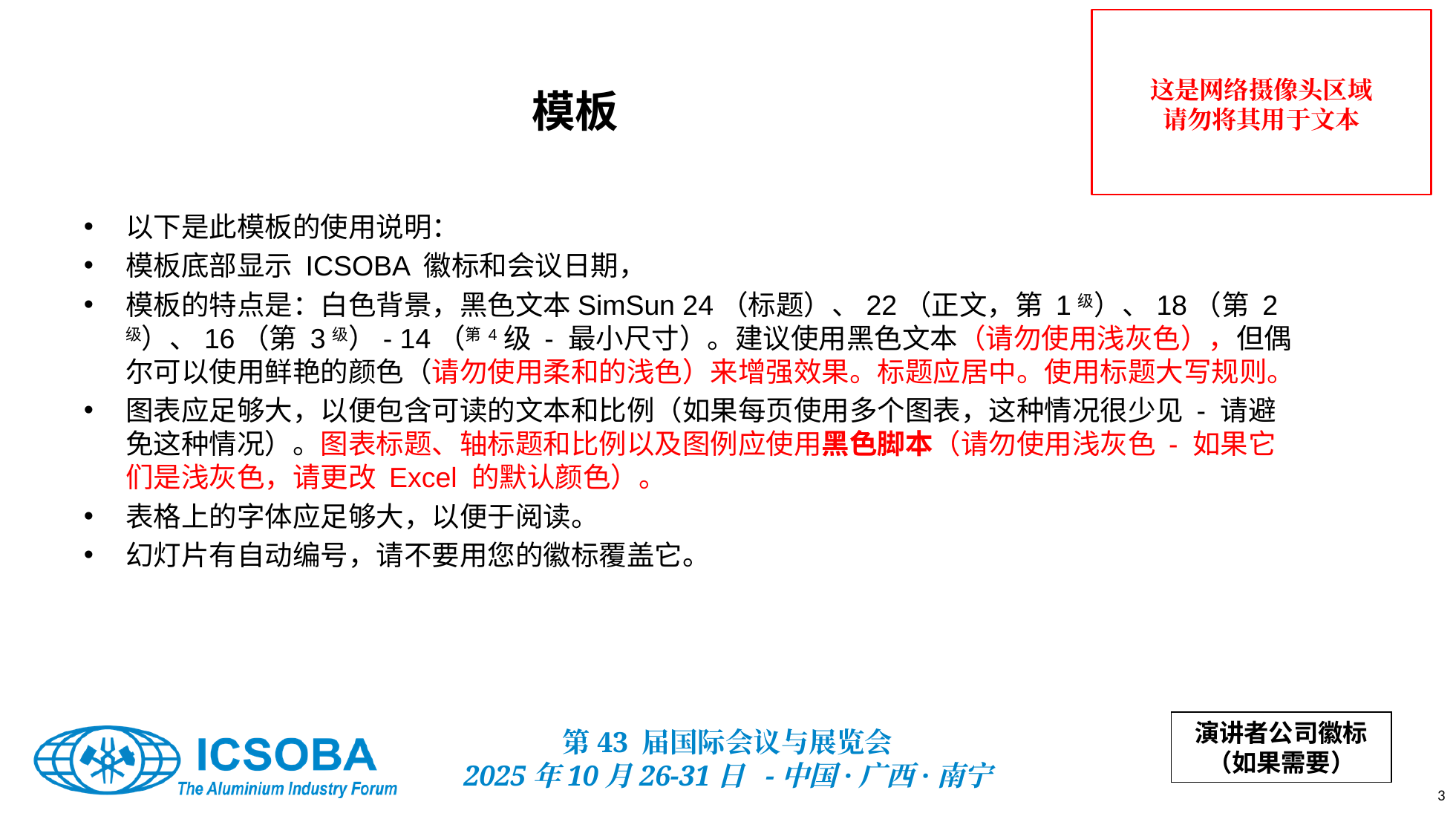

# 模板
以下是此模板的使用说明：
模板底部显示 ICSOBA 徽标和会议日期，
模板的特点是：白色背景，黑色文本SimSun 24（标题）、22（正文，第 1级）、18（第 2级）、16（第 3级）- 14（第4级 - 最小尺寸）。建议使用黑色文本（请勿使用浅灰色），但偶尔可以使用鲜艳的颜色（请勿使用柔和的浅色）来增强效果。标题应居中。使用标题大写规则。
图表应足够大，以便包含可读的文本和比例（如果每页使用多个图表，这种情况很少见 - 请避免这种情况）。图表标题、轴标题和比例以及图例应使用黑色脚本（请勿使用浅灰色 - 如果它们是浅灰色，请更改 Excel 的默认颜色）。
表格上的字体应足够大，以便于阅读。
幻灯片有自动编号，请不要用您的徽标覆盖它。